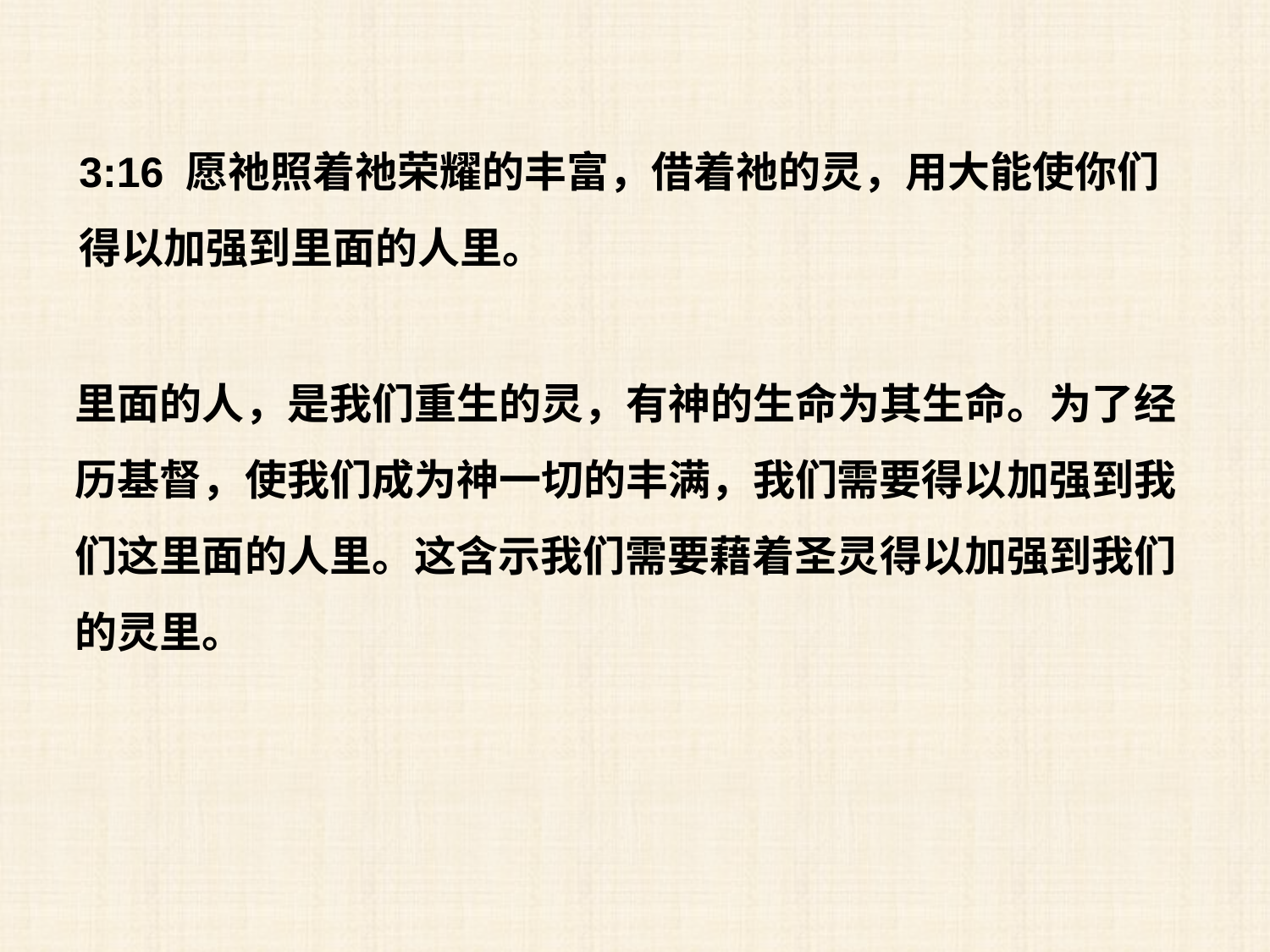

3:16 愿祂照着祂荣耀的丰富，借着祂的灵，用大能使你们得以加强到里面的人里。
里面的人，是我们重生的灵，有神的生命为其生命。为了经历基督，使我们成为神一切的丰满，我们需要得以加强到我们这里面的人里。这含示我们需要藉着圣灵得以加强到我们的灵里。